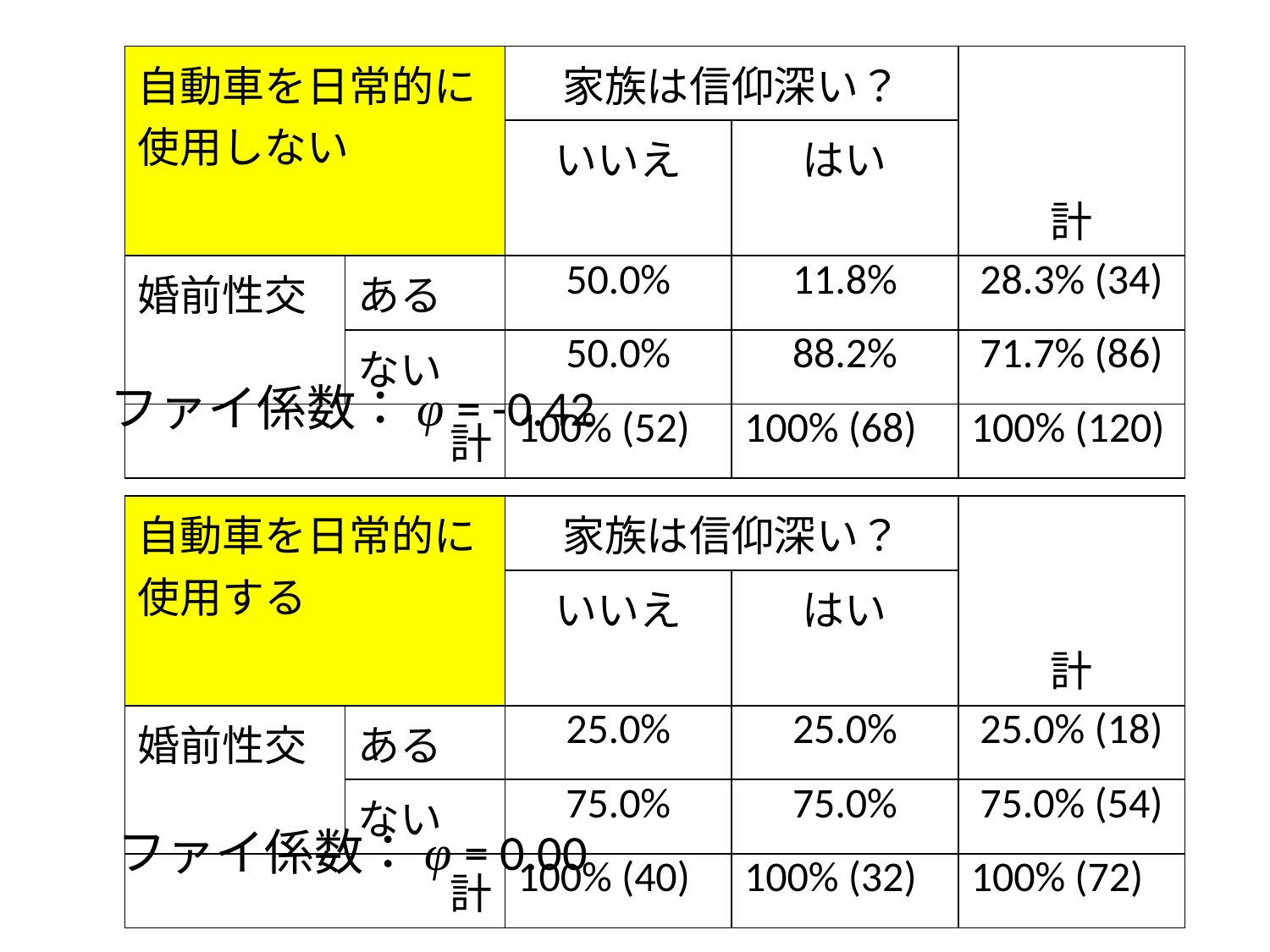

| 自動車を日常的に使用しない |  | 家族は信仰深い？ |  | 計 |
| --- | --- | --- | --- | --- |
|  |  | いいえ | はい |  |
| 婚前性交 | ある | 50.0% | 11.8% | 28.3% (34) |
|  | ない | 50.0% | 88.2% | 71.7% (86) |
| 計 |  | 100% (52) | 100% (68) | 100% (120) |
ファイ係数：φ = -0.42
| 自動車を日常的に使用する |  | 家族は信仰深い？ |  | 計 |
| --- | --- | --- | --- | --- |
|  |  | いいえ | はい |  |
| 婚前性交 | ある | 25.0% | 25.0% | 25.0% (18) |
|  | ない | 75.0% | 75.0% | 75.0% (54) |
| 計 |  | 100% (40) | 100% (32) | 100% (72) |
ファイ係数：φ = 0.00